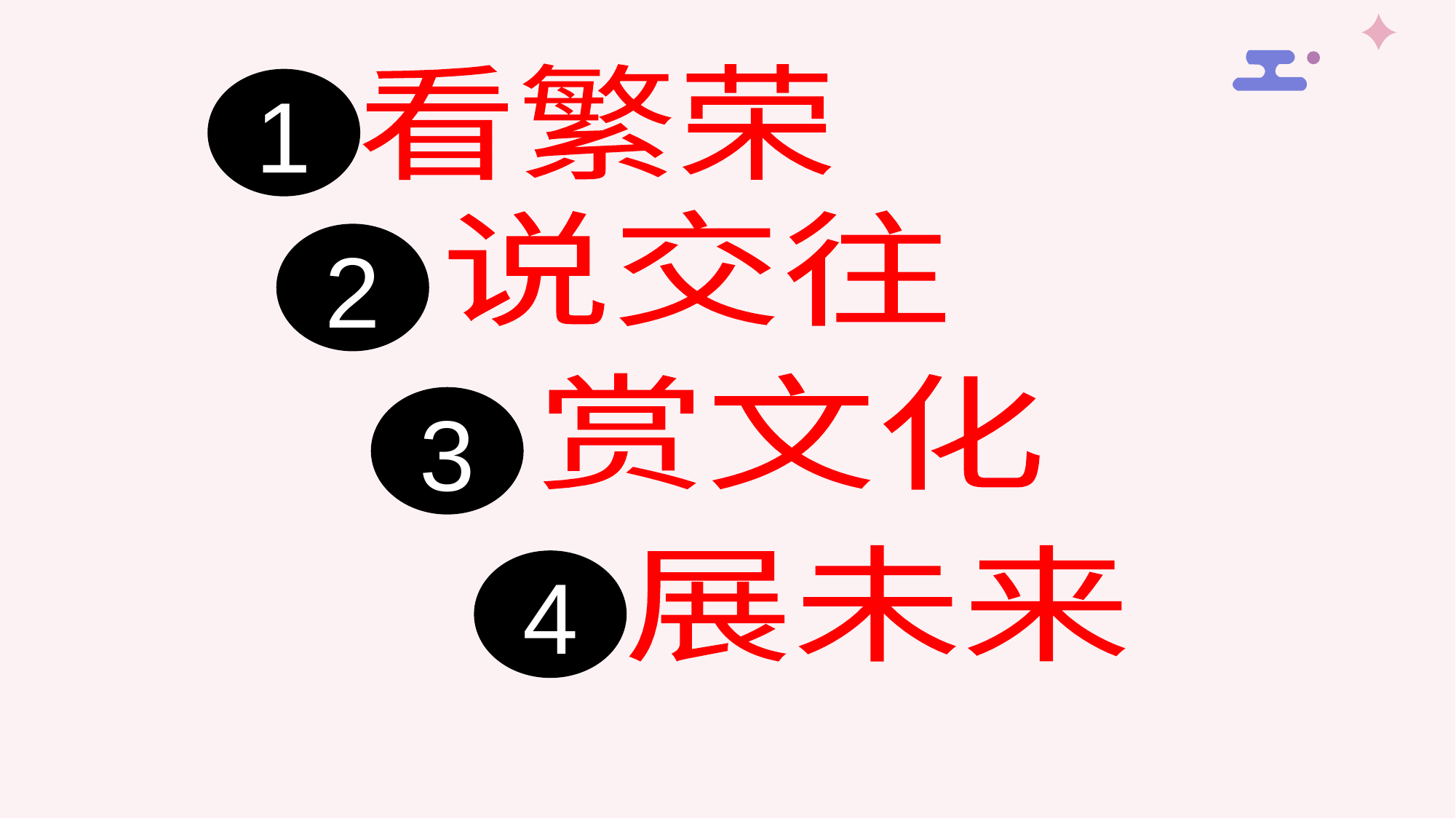

看繁荣
1
说交往
2
赏文化
3
展未来
4